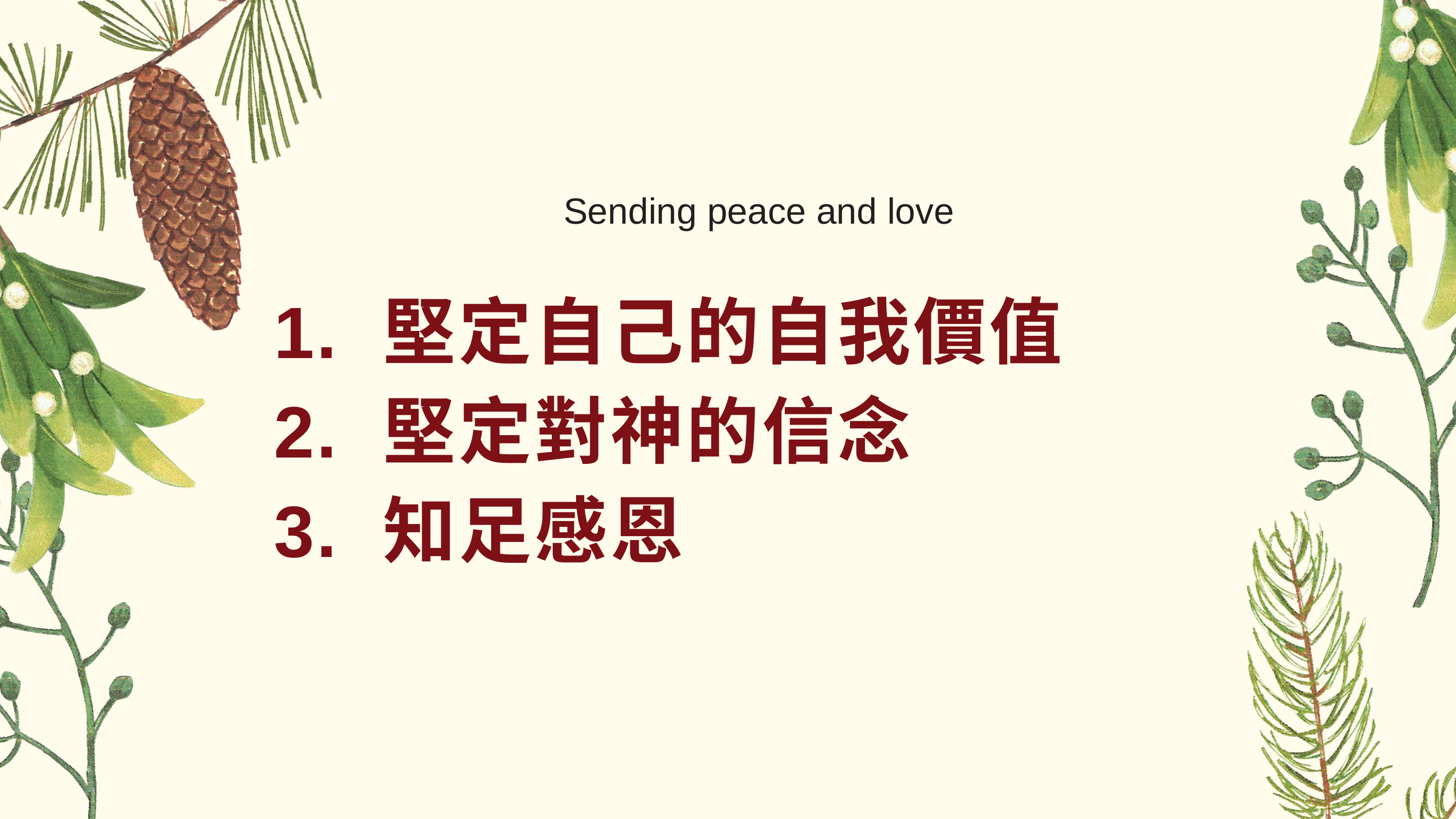

Sending peace and love
堅定自己的自我價值
堅定對神的信念
知足感恩